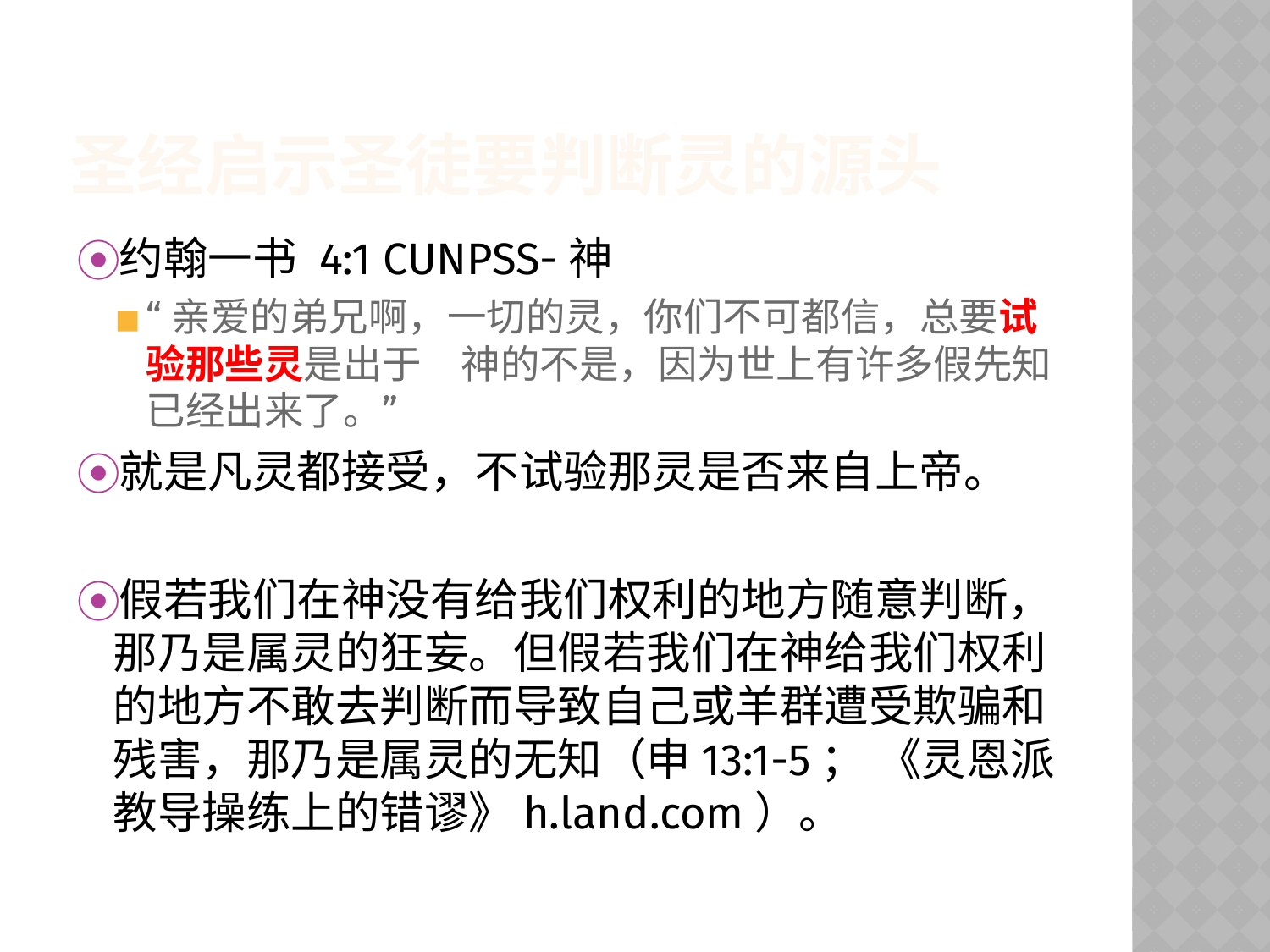

# 圣经启示圣徒要判断灵的源头
约翰一书 4:1 CUNPSS-神
“亲爱的弟兄啊，一切的灵，你们不可都信，总要试验那些灵是出于　神的不是，因为世上有许多假先知已经出来了。”
就是凡灵都接受，不试验那灵是否来自上帝。

假若我们在神没有给我们权利的地方随意判断，那乃是属灵的狂妄。但假若我们在神给我们权利的地方不敢去判断而导致自己或羊群遭受欺骗和残害，那乃是属灵的无知（申13:1-5； 《灵恩派教导操练上的错谬》h.land.com）。